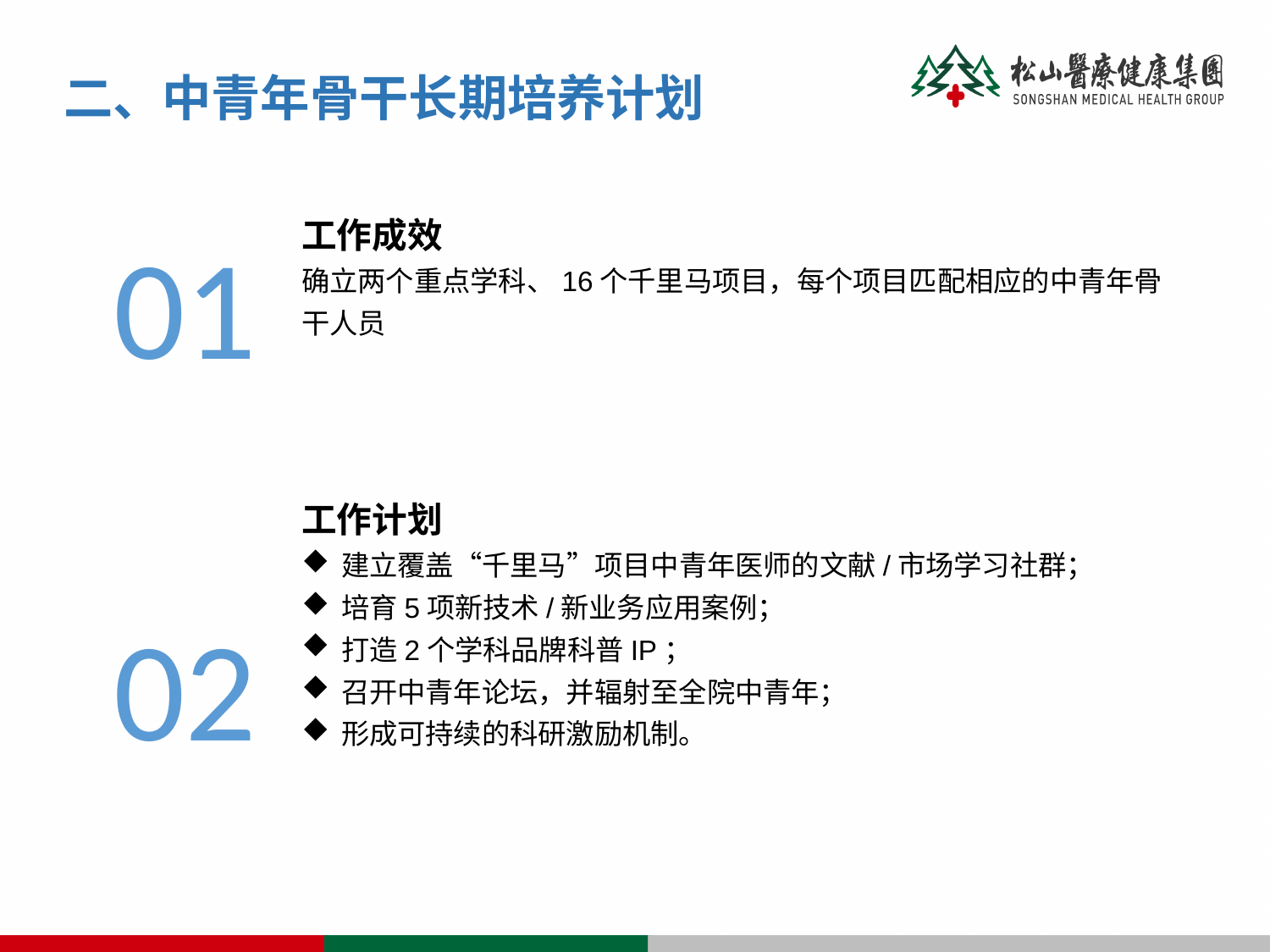

二、中青年骨干长期培养计划

工作成效
确立两个重点学科、16个千里马项目，每个项目匹配相应的中青年骨干人员
01

工作计划
建立覆盖“千里马”项目中青年医师的文献/市场学习社群；
培育5项新技术/新业务应用案例；
打造2个学科品牌科普IP；
召开中青年论坛，并辐射至全院中青年；
形成可持续的科研激励机制。
02